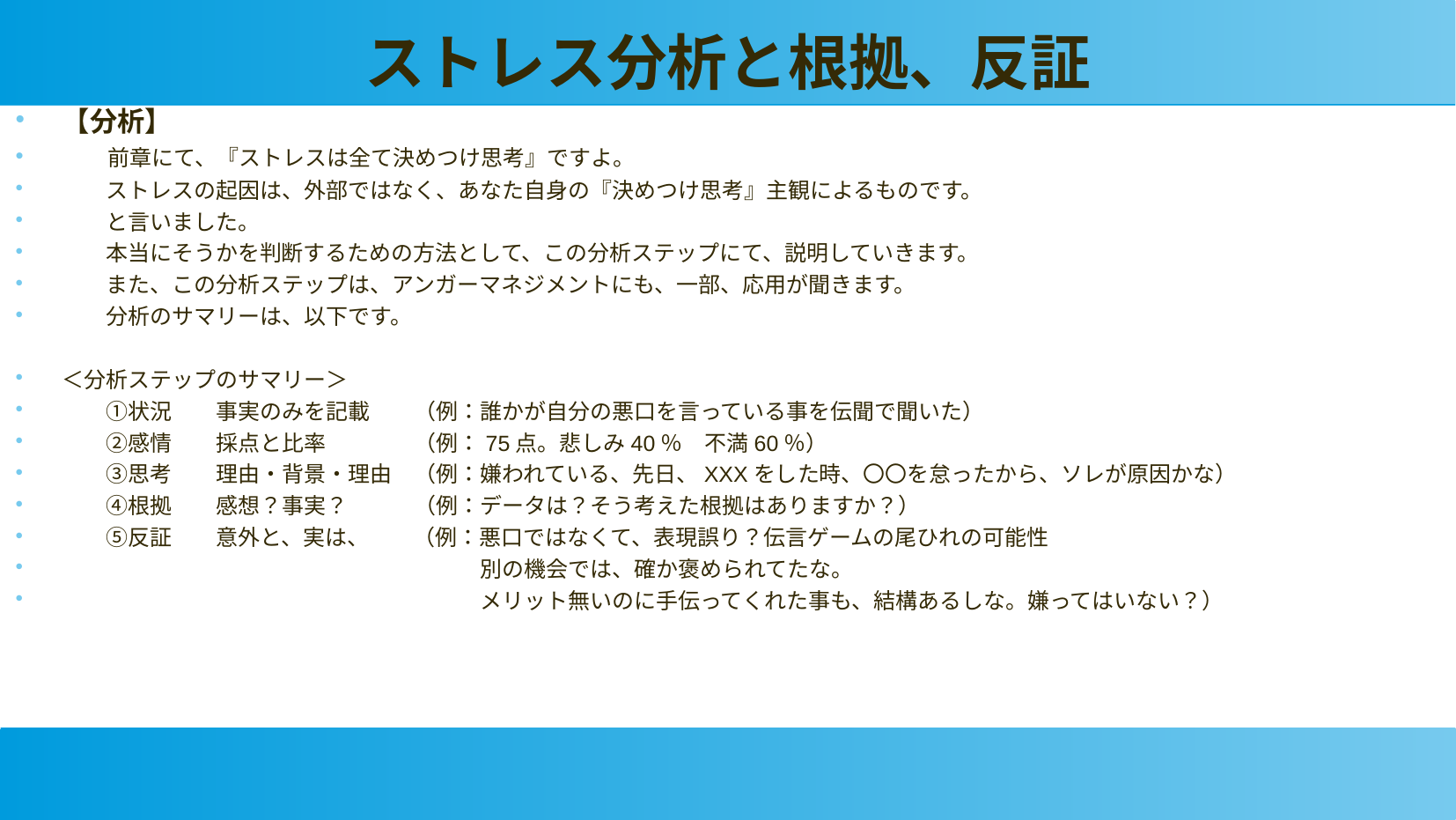

ストレス分析と根拠、反証
【分析】
　　前章にて、『ストレスは全て決めつけ思考』ですよ。
　　ストレスの起因は、外部ではなく、あなた自身の『決めつけ思考』主観によるものです。
　　と言いました。
　　本当にそうかを判断するための方法として、この分析ステップにて、説明していきます。
　　また、この分析ステップは、アンガーマネジメントにも、一部、応用が聞きます。
　　分析のサマリーは、以下です。

＜分析ステップのサマリー＞
　　①状況　　事実のみを記載　　（例：誰かが自分の悪口を言っている事を伝聞で聞いた）
　　②感情　　採点と比率　　　　（例：75点。悲しみ40％　不満60％）
　　③思考　　理由・背景・理由　（例：嫌われている、先日、XXXをした時、〇〇を怠ったから、ソレが原因かな）
　　④根拠　　感想？事実？　　　（例：データは？そう考えた根拠はありますか？）
　　⑤反証　　意外と、実は、　　（例：悪口ではなくて、表現誤り？伝言ゲームの尾ひれの可能性
　　　　　　　　　　　　　　　　　　　別の機会では、確か褒められてたな。
　　　　　　　　　　　　　　　　　　　メリット無いのに手伝ってくれた事も、結構あるしな。嫌ってはいない？）